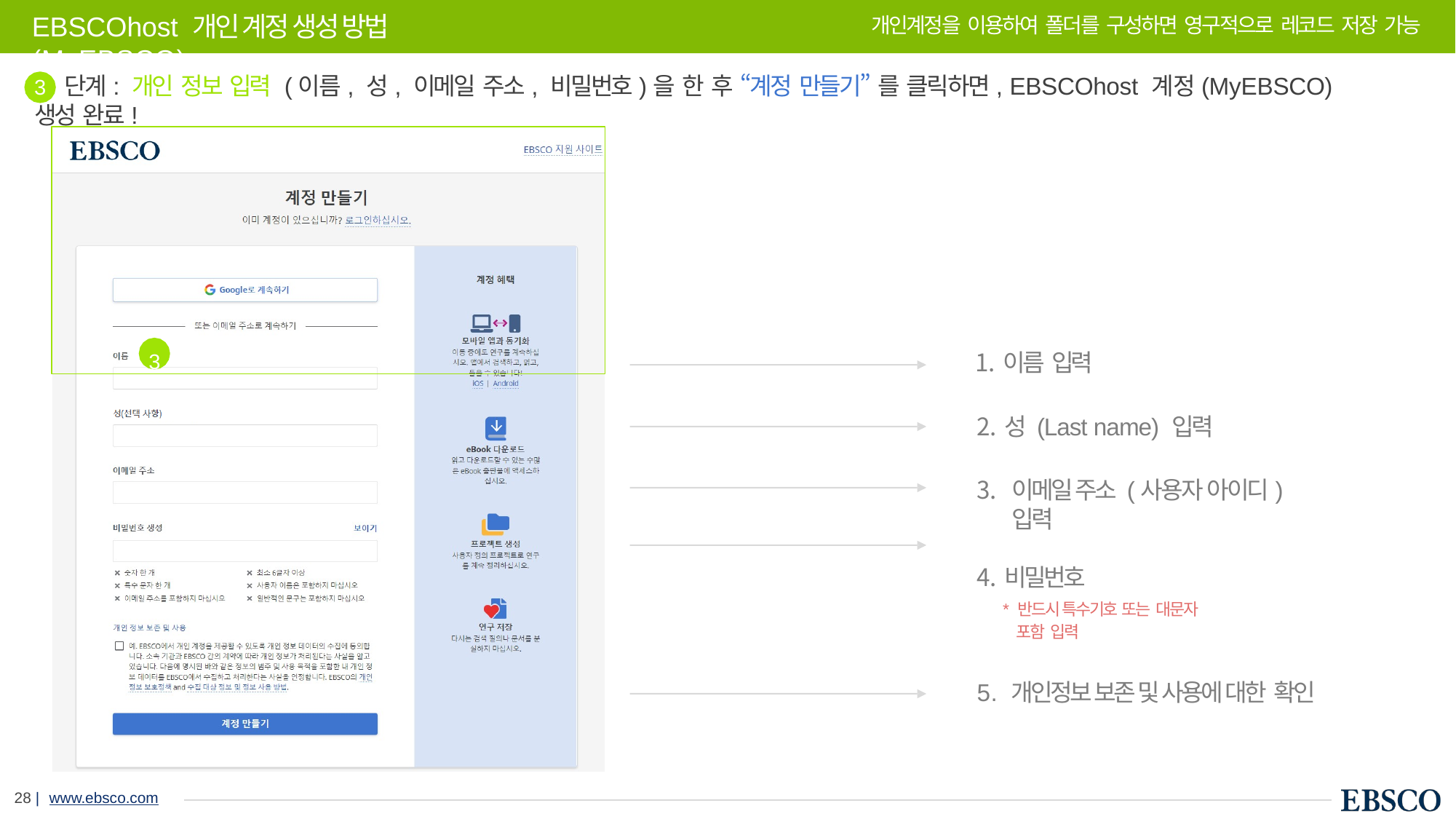

# EBSCOhost 개인 계정 생성 방법 (MyEBSCO)
개인계정을 이용하여 폴더를 구성하면 영구적으로 레코드 저장 가능
3	단계: 개인 정보 입력 (이름, 성, 이메일 주소, 비밀번호)을 한 후 “계정 만들기” 를 클릭하면, EBSCOhost 계정(MyEBSCO) 생성 완료!

3

이름 입력

성 (Last name) 입력

이메일 주소 (사용자 아이디) 입력
비밀번호
* 반드시 특수기호 또는 대문자
포함 입력

5. 개인정보 보존 및 사용에 대한 확인

28 | www.ebsco.com